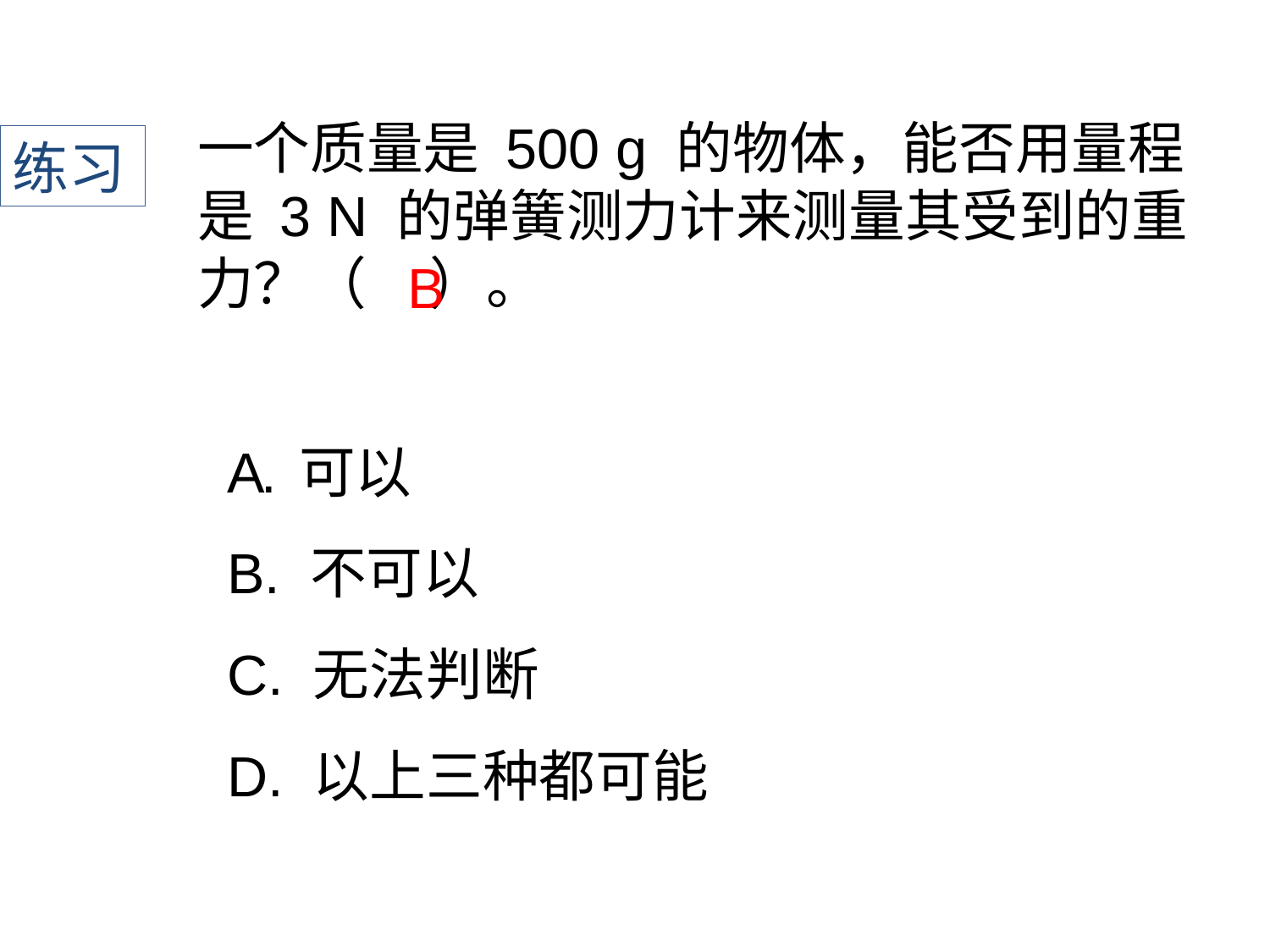

一个质量是 500 g 的物体，能否用量程是 3 N 的弹簧测力计来测量其受到的重力？（     ）。
练习
B
可以
B. 不可以
C. 无法判断
D. 以上三种都可能